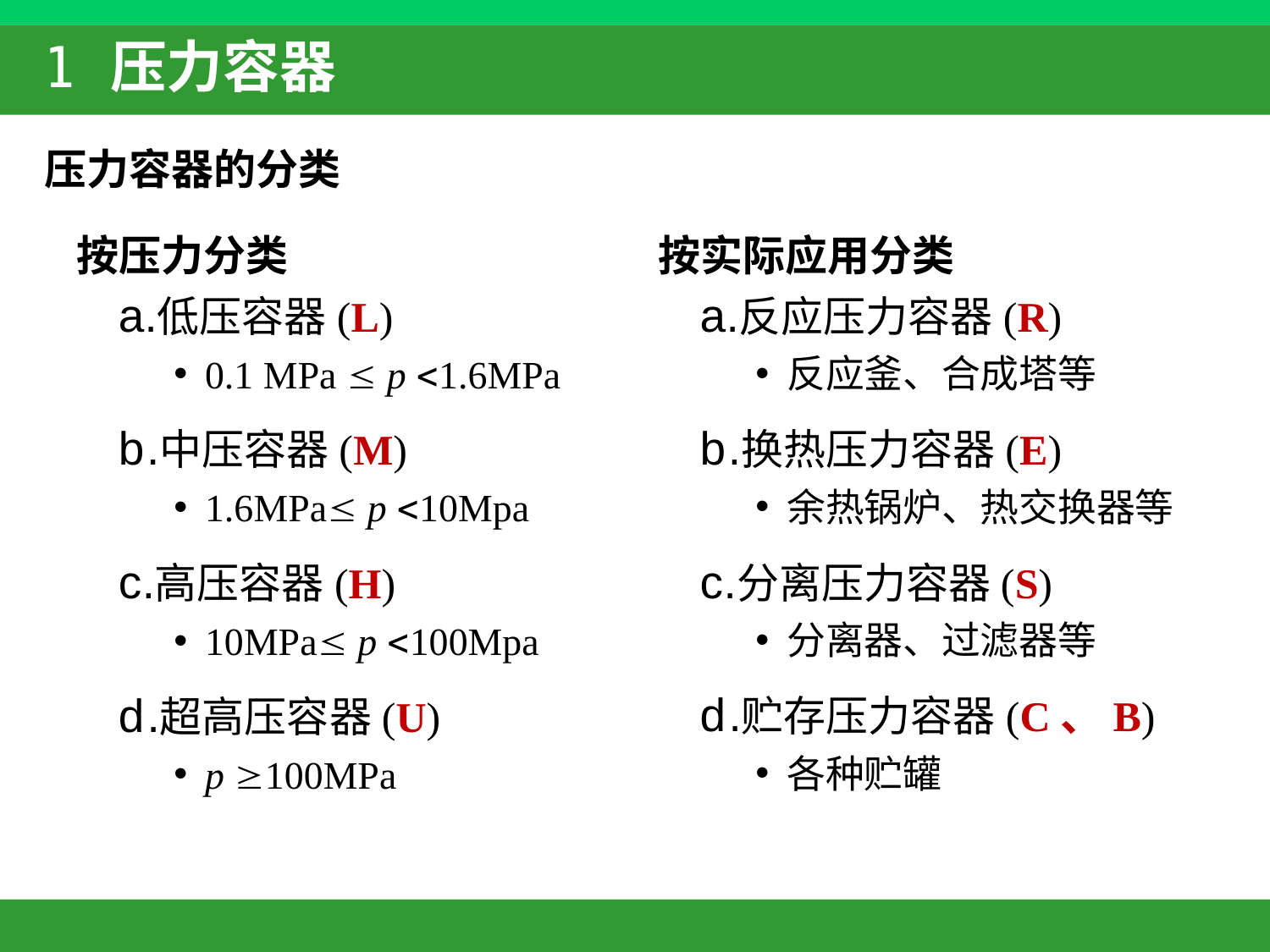

# 1 压力容器
压力容器的分类
按压力分类
按实际应用分类
低压容器(L)
0.1 MPa ≤ p <1.6MPa
中压容器(M)
1.6MPa≤ p <10Mpa
高压容器(H)
10MPa≤ p <100Mpa
超高压容器(U)
p ≥100MPa
反应压力容器(R)
反应釜、合成塔等
换热压力容器(E)
余热锅炉、热交换器等
分离压力容器(S)
分离器、过滤器等
贮存压力容器(C、B)
各种贮罐